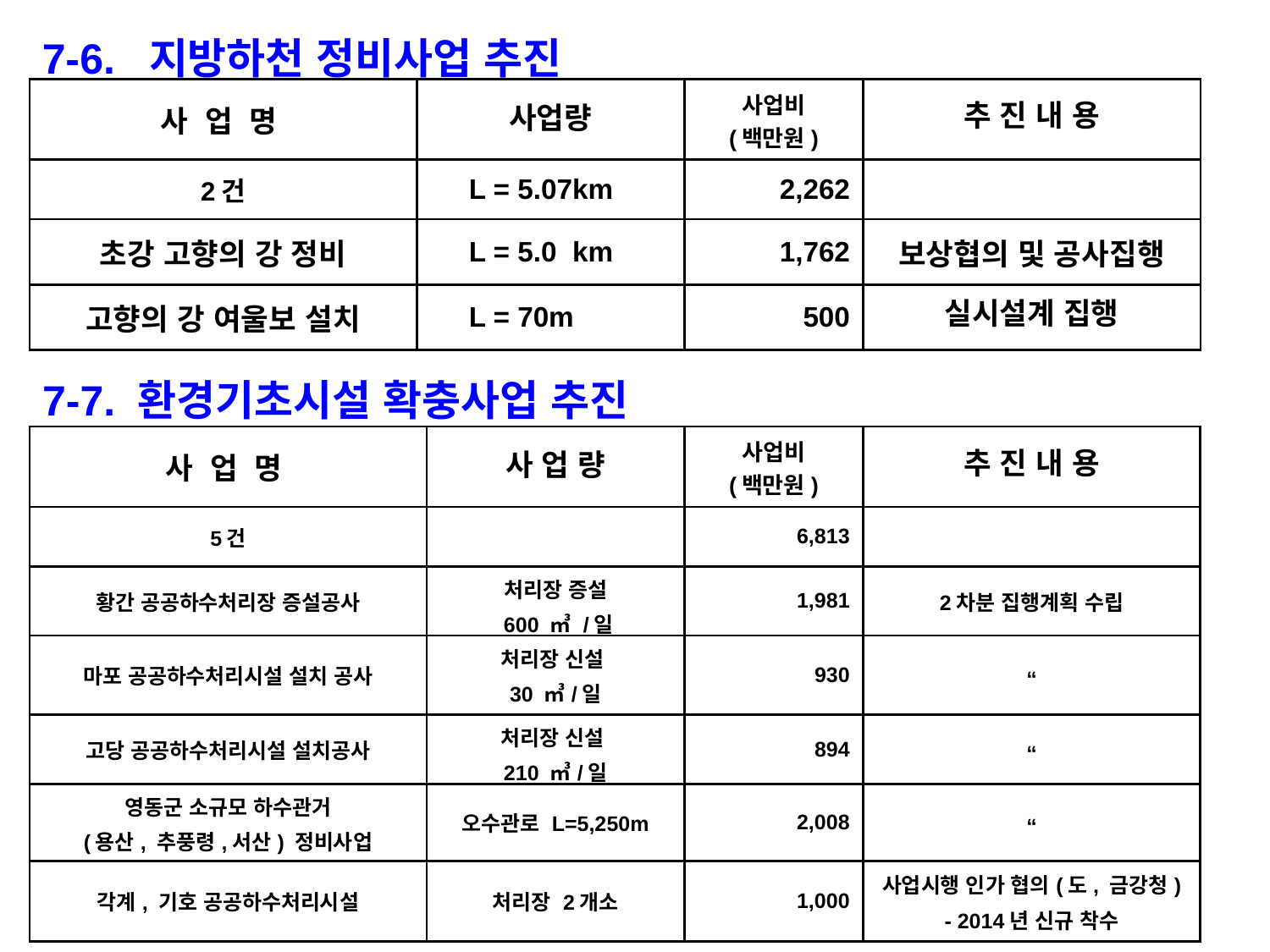

7-6.  지방하천 정비사업 추진
| 사 업 명 | 사업량 | 사업비 (백만원) | 추 진 내 용 |
| --- | --- | --- | --- |
| 2건 | L = 5.07km | 2,262 |  |
| 초강 고향의 강 정비 | L = 5.0 km | 1,762 | 보상협의 및 공사집행 |
| 고향의 강 여울보 설치 | L = 70m | 500 | 실시설계 집행 |
7-7. 환경기초시설 확충사업 추진
| 사 업 명 | 사 업 량 | 사업비 (백만원) | 추 진 내 용 |
| --- | --- | --- | --- |
| 5건 |  | 6,813 |  |
| 황간 공공하수처리장 증설공사 | 처리장 증설 600 ㎥ /일 | 1,981 | 2차분 집행계획 수립 |
| 마포 공공하수처리시설 설치 공사 | 처리장 신설 30 ㎥/일 | 930 | “ |
| 고당 공공하수처리시설 설치공사 | 처리장 신설 210 ㎥/일 | 894 | “ |
| 영동군 소규모 하수관거 (용산, 추풍령,서산) 정비사업 | 오수관로 L=5,250m | 2,008 | “ |
| 각계, 기호 공공하수처리시설 | 처리장 2개소 | 1,000 | 사업시행 인가 협의(도, 금강청) - 2014년 신규 착수 |